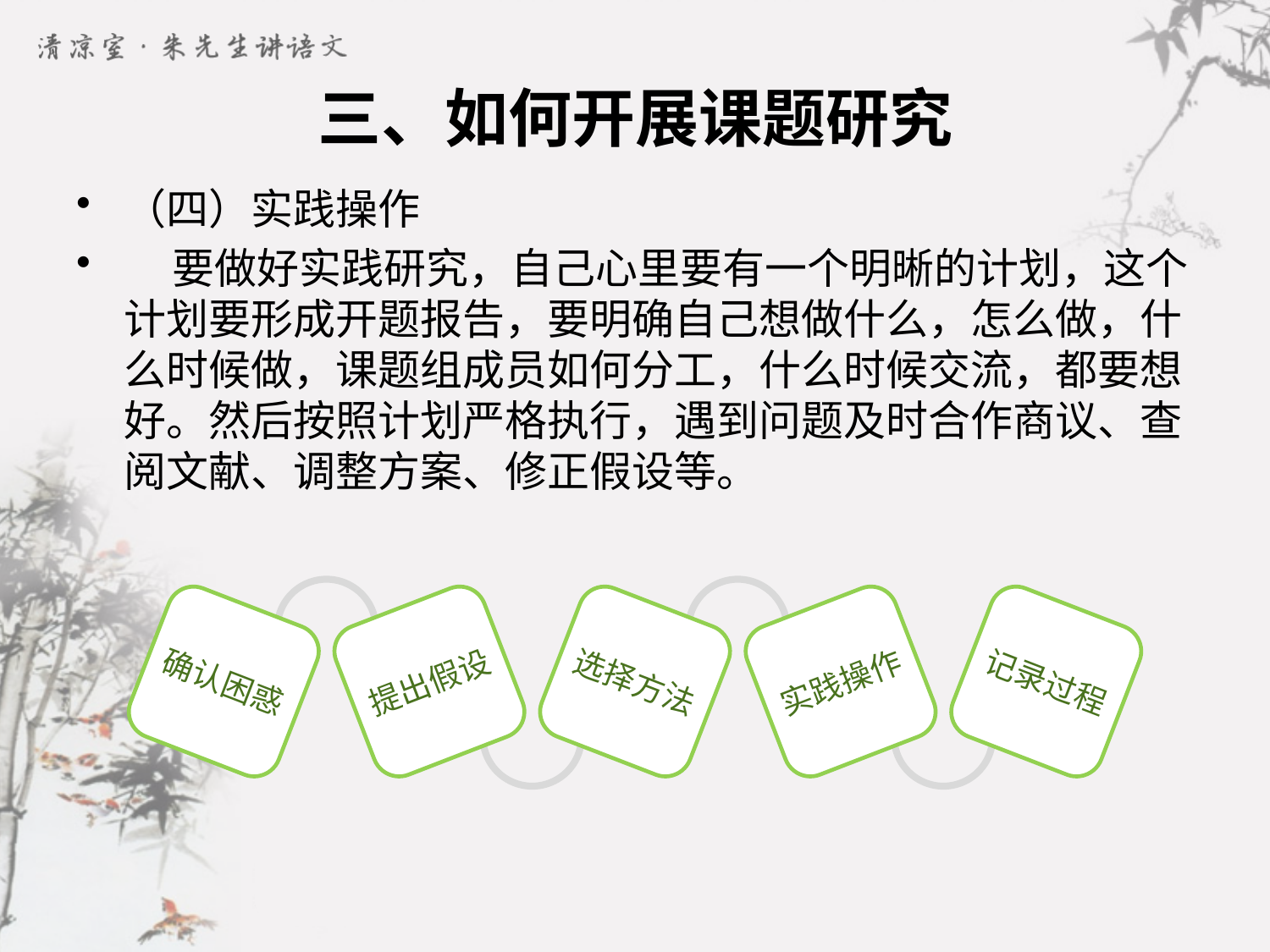

# 三、如何开展课题研究
（四）实践操作
    要做好实践研究，自己心里要有一个明晰的计划，这个计划要形成开题报告，要明确自己想做什么，怎么做，什么时候做，课题组成员如何分工，什么时候交流，都要想好。然后按照计划严格执行，遇到问题及时合作商议、查阅文献、调整方案、修正假设等。

确认困惑
提出假设
选择方法
实践操作
记录过程